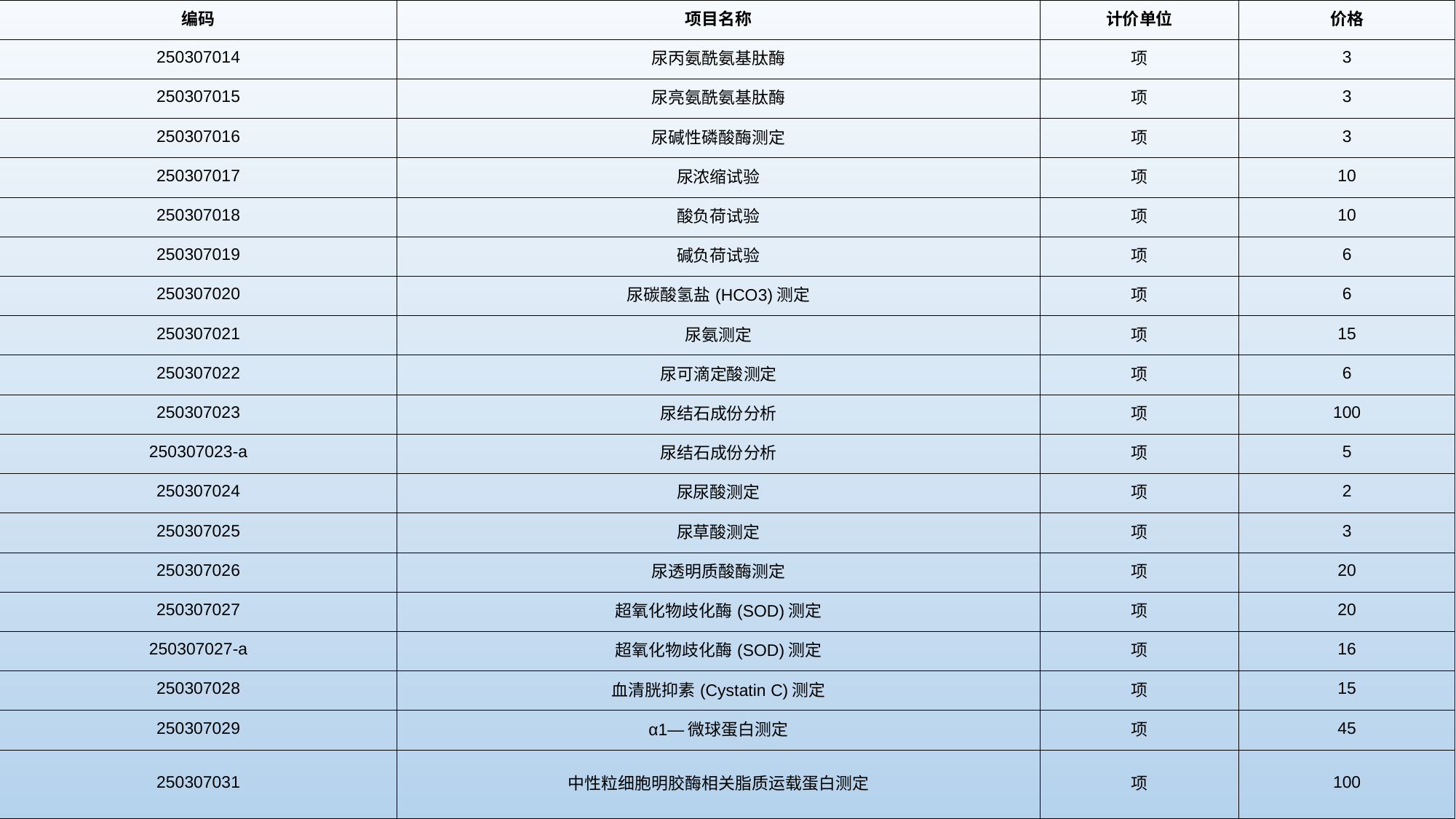

| 编码 | 项目名称 | 计价单位 | 价格 |
| --- | --- | --- | --- |
| 250307014 | 尿丙氨酰氨基肽酶 | 项 | 3 |
| 250307015 | 尿亮氨酰氨基肽酶 | 项 | 3 |
| 250307016 | 尿碱性磷酸酶测定 | 项 | 3 |
| 250307017 | 尿浓缩试验 | 项 | 10 |
| 250307018 | 酸负荷试验 | 项 | 10 |
| 250307019 | 碱负荷试验 | 项 | 6 |
| 250307020 | 尿碳酸氢盐(HCO3)测定 | 项 | 6 |
| 250307021 | 尿氨测定 | 项 | 15 |
| 250307022 | 尿可滴定酸测定 | 项 | 6 |
| 250307023 | 尿结石成份分析 | 项 | 100 |
| 250307023-a | 尿结石成份分析 | 项 | 5 |
| 250307024 | 尿尿酸测定 | 项 | 2 |
| 250307025 | 尿草酸测定 | 项 | 3 |
| 250307026 | 尿透明质酸酶测定 | 项 | 20 |
| 250307027 | 超氧化物歧化酶(SOD)测定 | 项 | 20 |
| 250307027-a | 超氧化物歧化酶(SOD)测定 | 项 | 16 |
| 250307028 | 血清胱抑素(Cystatin C)测定 | 项 | 15 |
| 250307029 | α1—微球蛋白测定 | 项 | 45 |
| 250307031 | 中性粒细胞明胶酶相关脂质运载蛋白测定 | 项 | 100 |